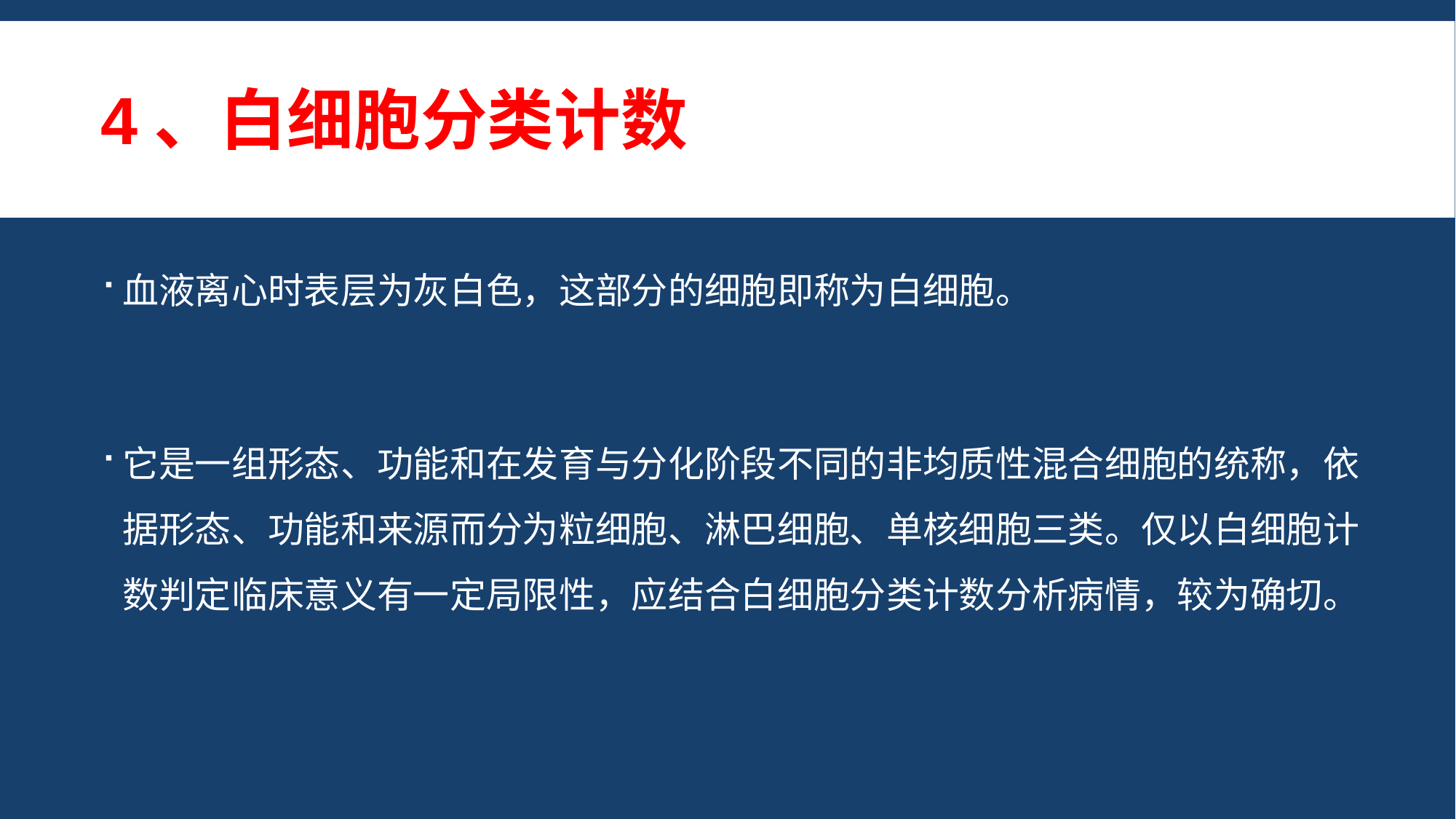

# 4、白细胞分类计数
血液离心时表层为灰白色，这部分的细胞即称为白细胞。

它是一组形态、功能和在发育与分化阶段不同的非均质性混合细胞的统称，依据形态、功能和来源而分为粒细胞、淋巴细胞、单核细胞三类。仅以白细胞计数判定临床意义有一定局限性，应结合白细胞分类计数分析病情，较为确切。